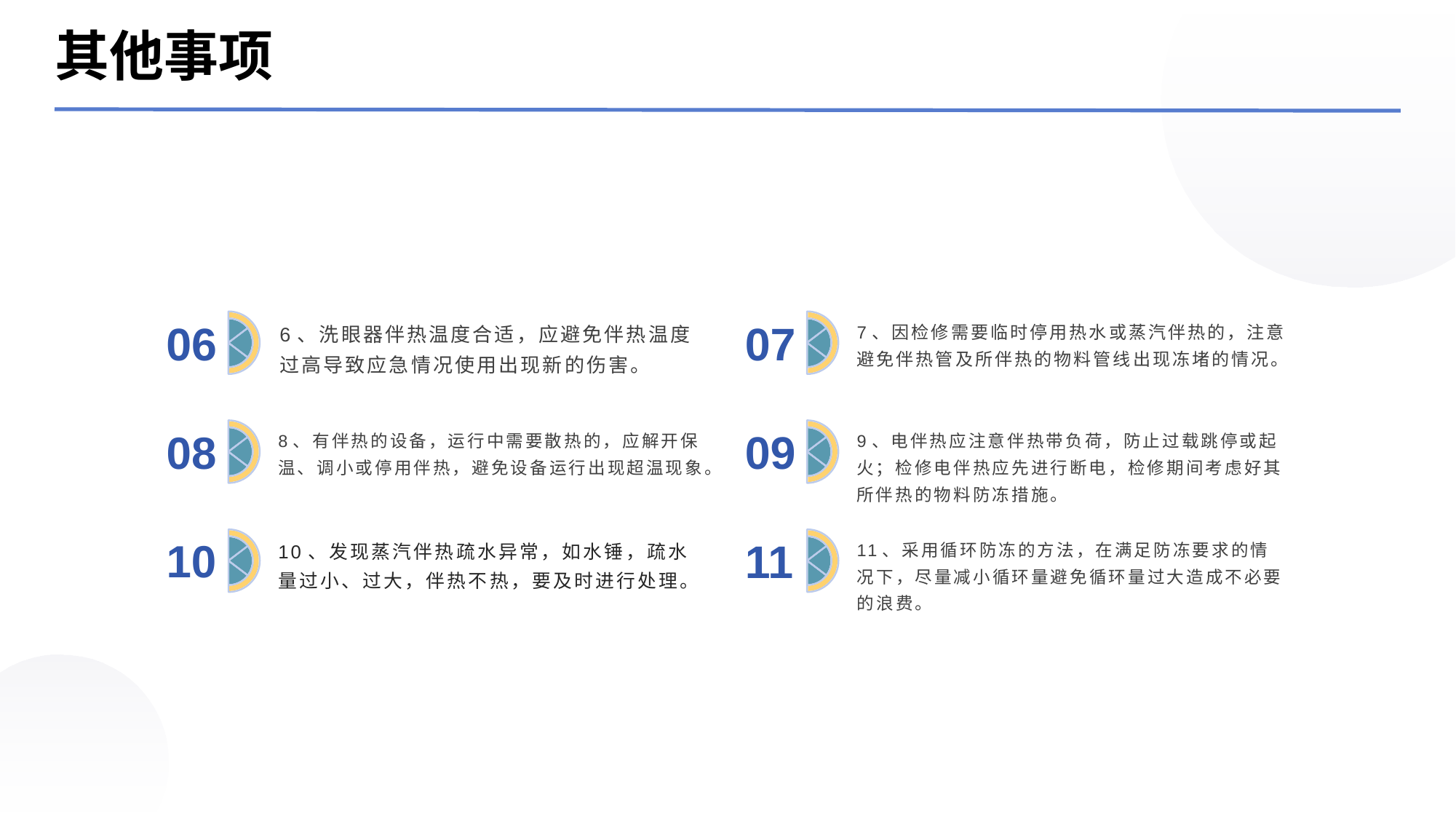

其他事项
06
6、洗眼器伴热温度合适，应避免伴热温度过高导致应急情况使用出现新的伤害。
07
7、因检修需要临时停用热水或蒸汽伴热的，注意避免伴热管及所伴热的物料管线出现冻堵的情况。

08
8、有伴热的设备，运行中需要散热的，应解开保温、调小或停用伴热，避免设备运行出现超温现象。
09
9、电伴热应注意伴热带负荷，防止过载跳停或起火；检修电伴热应先进行断电，检修期间考虑好其所伴热的物料防冻措施。

10
10、发现蒸汽伴热疏水异常，如水锤，疏水量过小、过大，伴热不热，要及时进行处理。
11
11、采用循环防冻的方法，在满足防冻要求的情况下，尽量减小循环量避免循环量过大造成不必要的浪费。